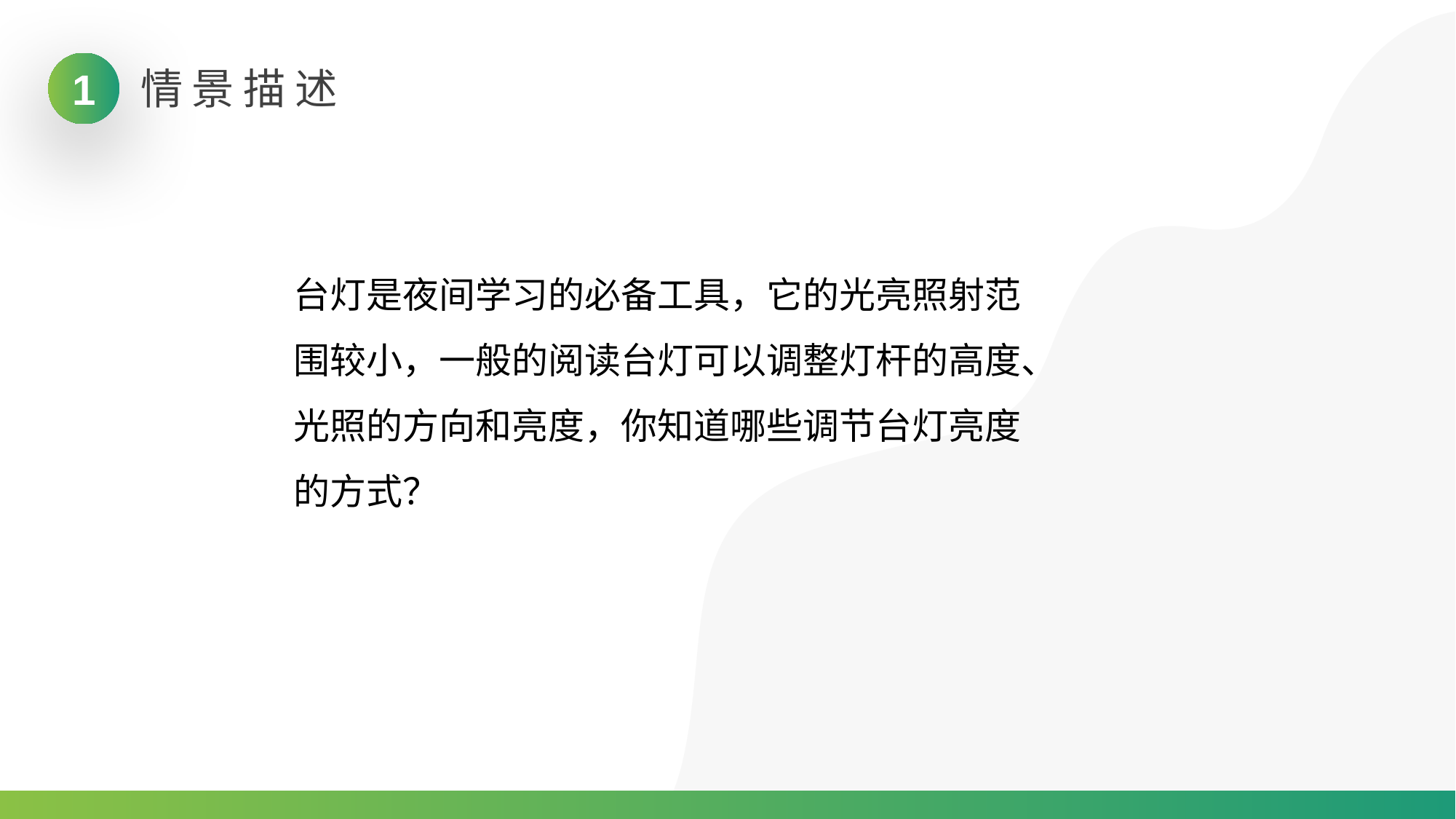

1
情景描述
台灯是夜间学习的必备工具，它的光亮照射范围较小，一般的阅读台灯可以调整灯杆的高度、光照的方向和亮度，你知道哪些调节台灯亮度的方式？
02